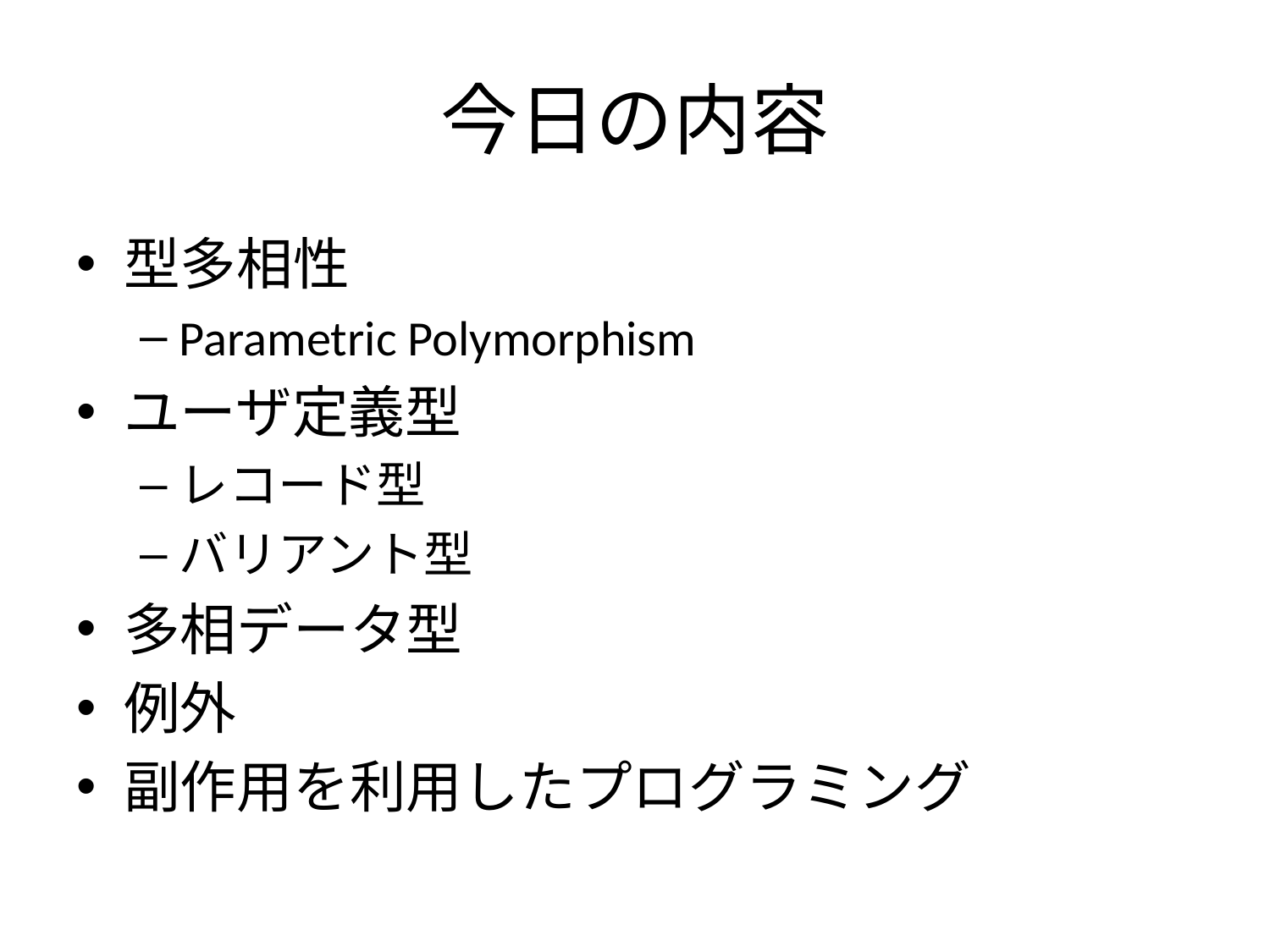

# 今日の内容
型多相性
Parametric Polymorphism
ユーザ定義型
レコード型
バリアント型
多相データ型
例外
副作用を利用したプログラミング